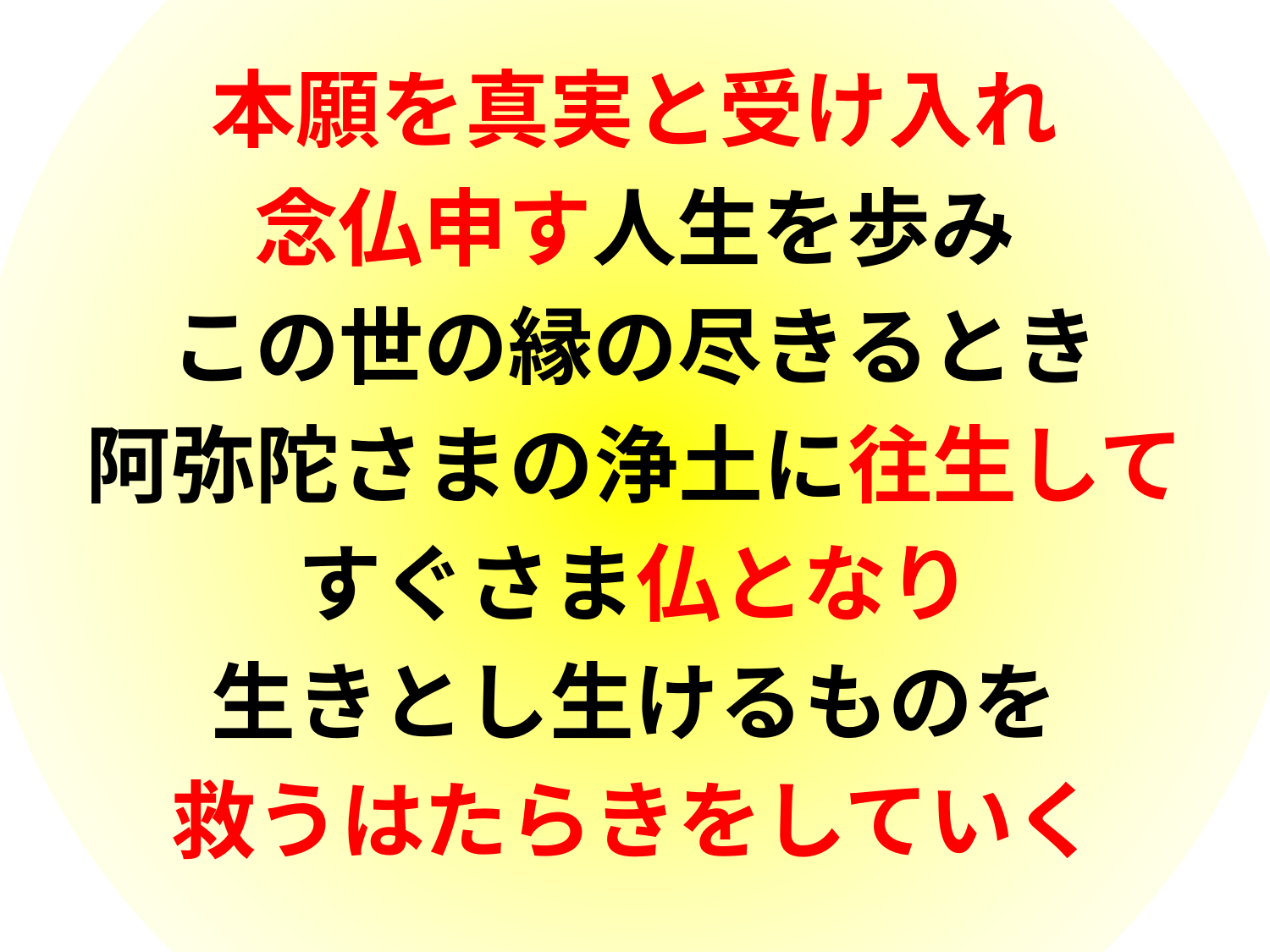

本願を真実と受け入れ
念仏申す人生を歩み
この世の縁の尽きるとき
阿弥陀さまの浄土に往生して
すぐさま仏となり
生きとし生けるものを
救うはたらきをしていく